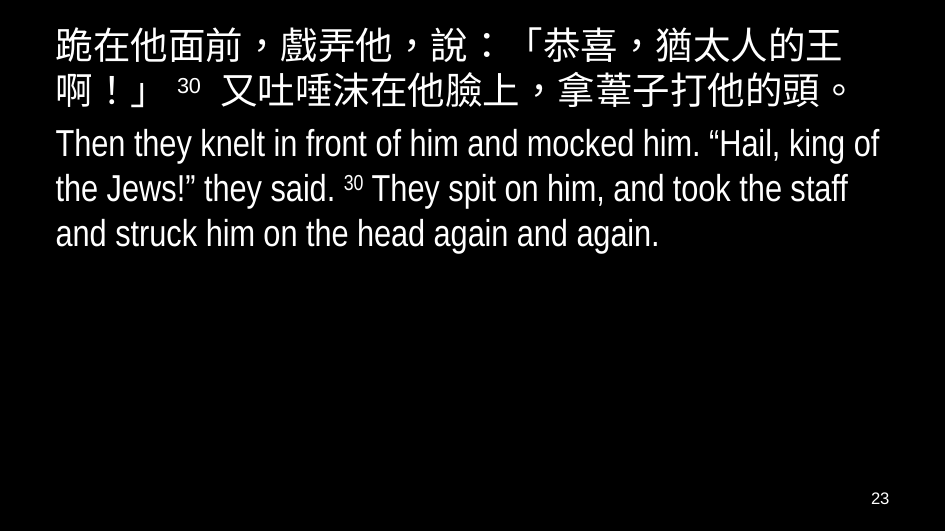

跪在他面前，戲弄他，說：「恭喜，猶太人的王啊！」30 又吐唾沫在他臉上，拿葦子打他的頭。
Then they knelt in front of him and mocked him. “Hail, king of the Jews!” they said. 30 They spit on him, and took the staff and struck him on the head again and again.

23